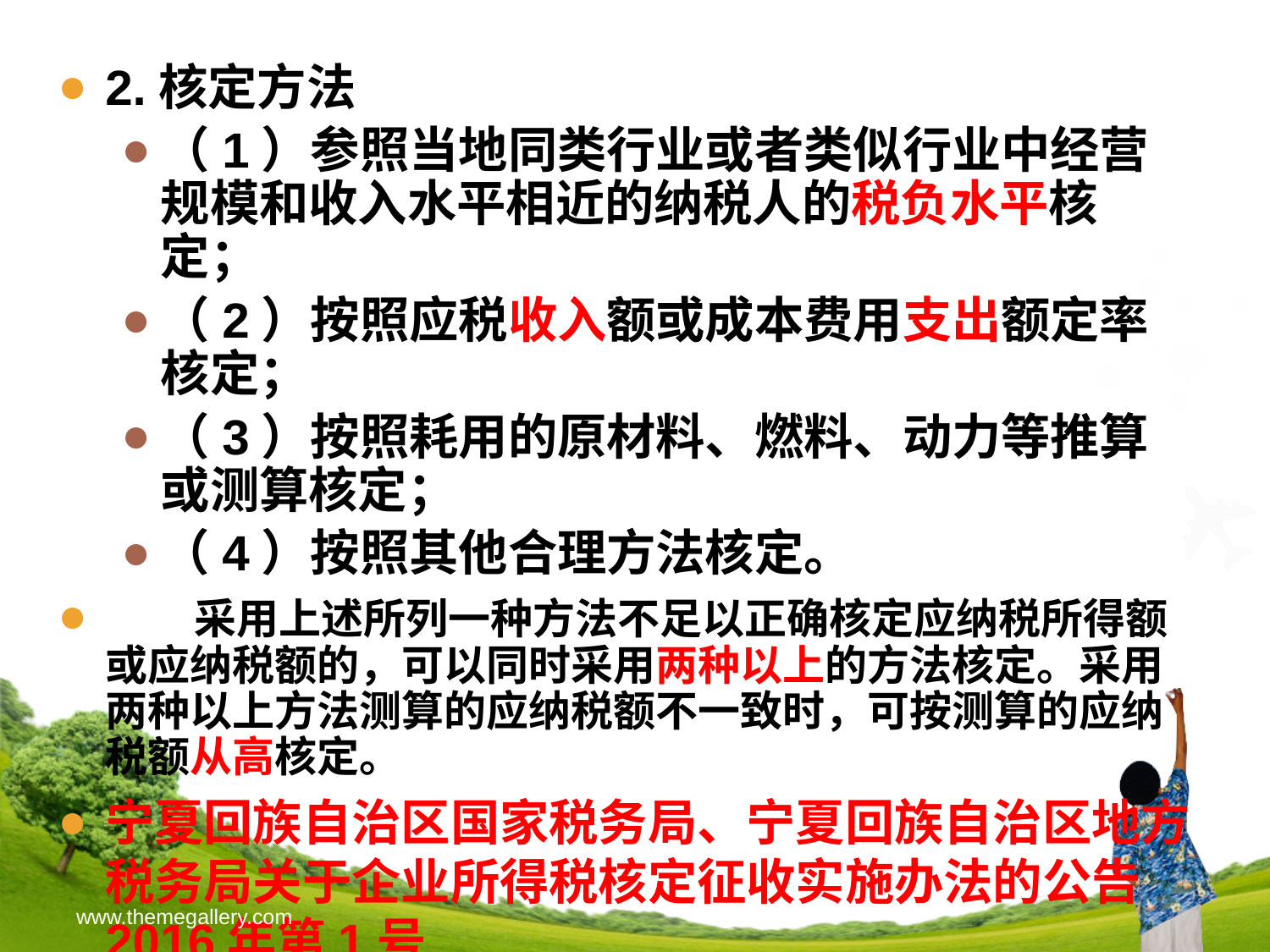

2.核定方法
（1）参照当地同类行业或者类似行业中经营规模和收入水平相近的纳税人的税负水平核定；
（2）按照应税收入额或成本费用支出额定率核定；
（3）按照耗用的原材料、燃料、动力等推算或测算核定；
（4）按照其他合理方法核定。
       采用上述所列一种方法不足以正确核定应纳税所得额或应纳税额的，可以同时采用两种以上的方法核定。采用两种以上方法测算的应纳税额不一致时，可按测算的应纳税额从高核定。
宁夏回族自治区国家税务局、宁夏回族自治区地方税务局关于企业所得税核定征收实施办法的公告2016年第1号
www.themegallery.com